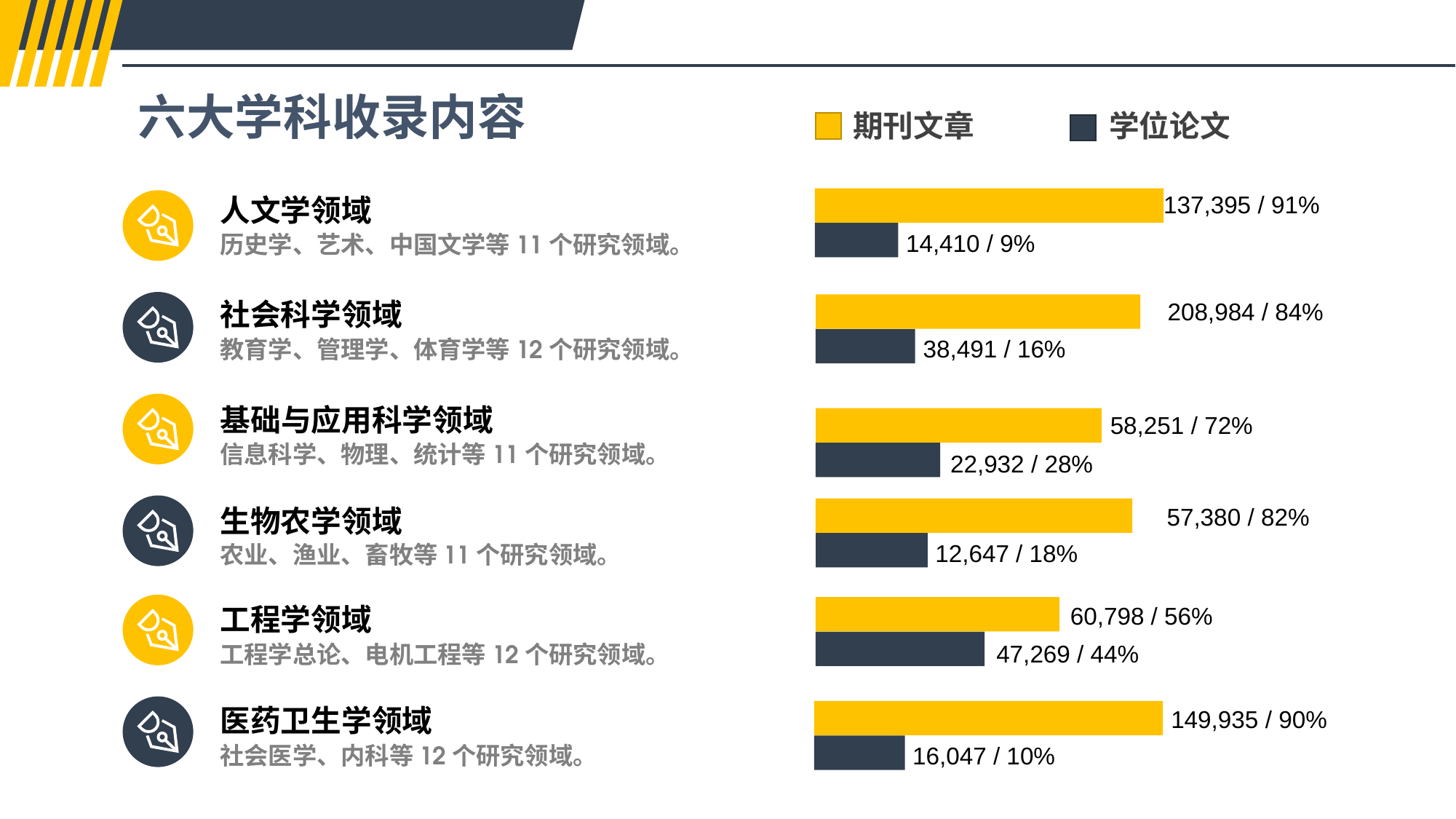

六大学科收录内容
期刊文章
学位论文

人文学领域
历史学、艺术、中国文学等11个研究领域。
137,395 / 91%

14,410 / 9%
社会科学领域
教育学、管理学、体育学等12个研究领域。
208,984 / 84%

38,491 / 16%
基础与应用科学领域
信息科学、物理、统计等11个研究领域。

58,251 / 72%

22,932 / 28%
生物农学领域
农业、渔业、畜牧等11个研究领域。

57,380 / 82%

12,647 / 18%
工程学领域
工程学总论、电机工程等12个研究领域。

60,798 / 56%

47,269 / 44%
医药卫生学领域
社会医学、内科等12个研究领域。

149,935 / 90%

16,047 / 10%